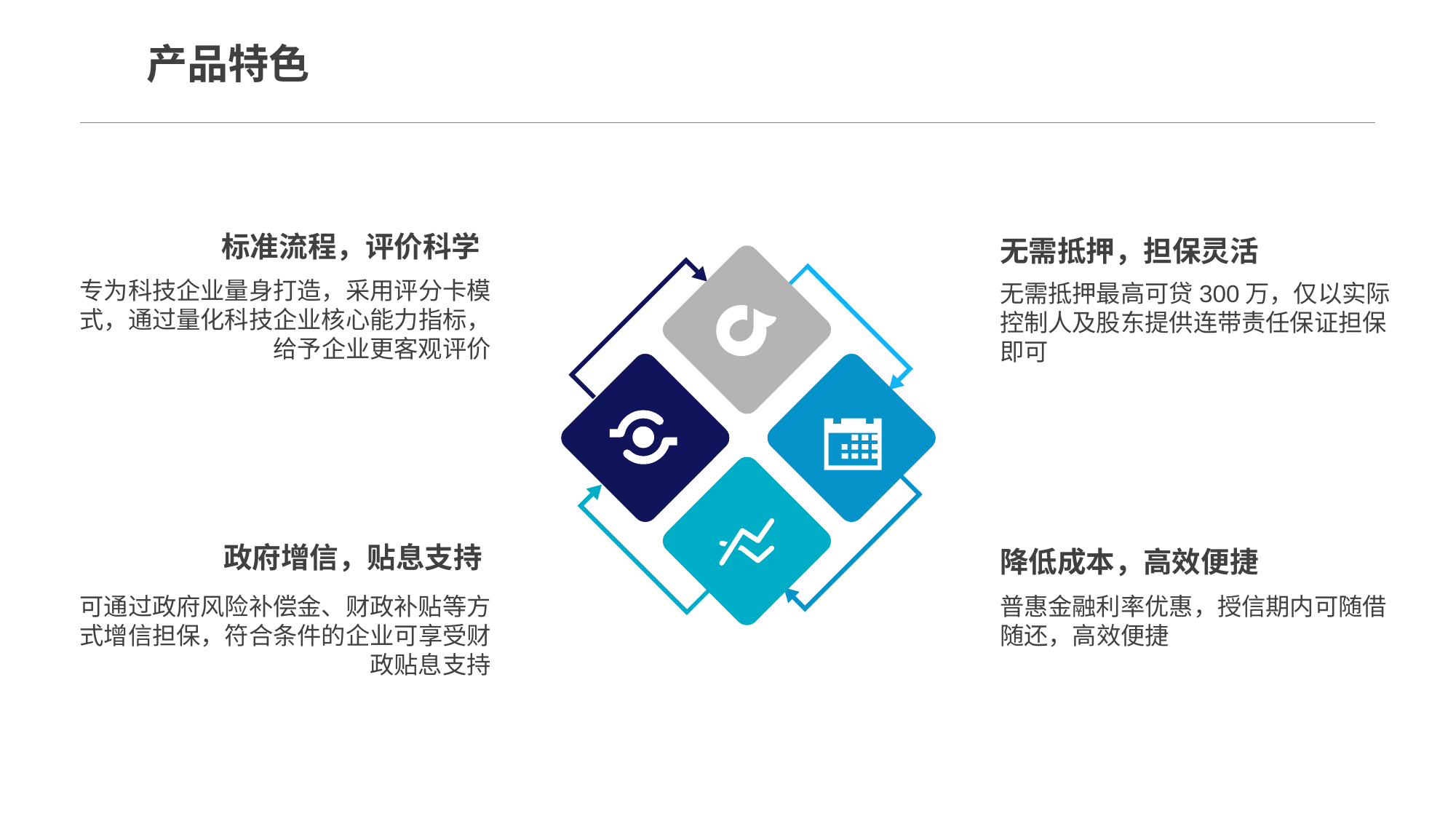

产品特色
无需抵押，担保灵活
无需抵押最高可贷300万，仅以实际控制人及股东提供连带责任保证担保即可
标准流程，评价科学
专为科技企业量身打造，采用评分卡模式，通过量化科技企业核心能力指标，给予企业更客观评价

政府增信，贴息支持
可通过政府风险补偿金、财政补贴等方式增信担保，符合条件的企业可享受财政贴息支持
降低成本，高效便捷
普惠金融利率优惠，授信期内可随借随还，高效便捷